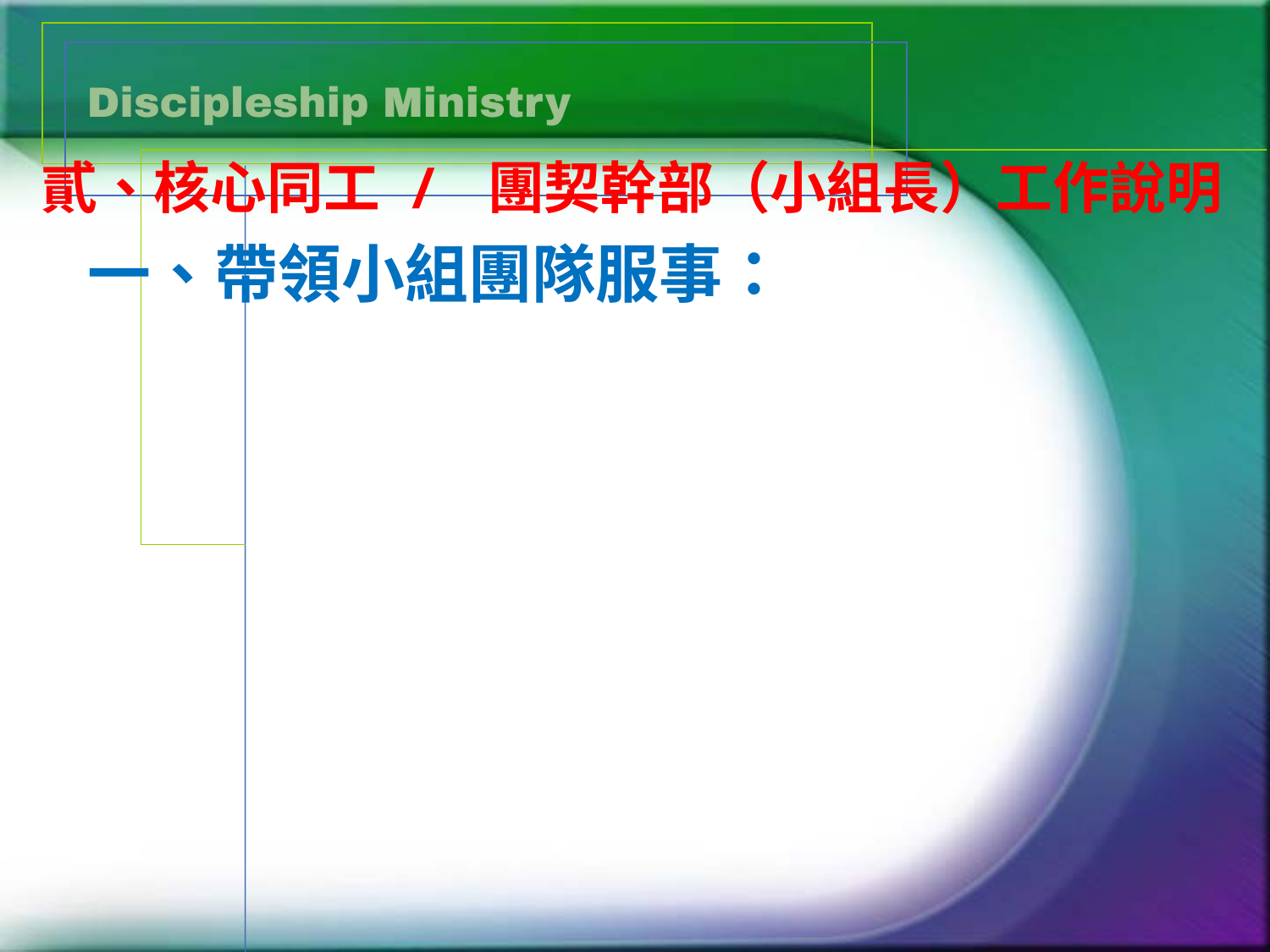

# Discipleship Ministry
貳、核心同工 / 團契幹部（小組長）工作說明
一、帶領小組團隊服事：